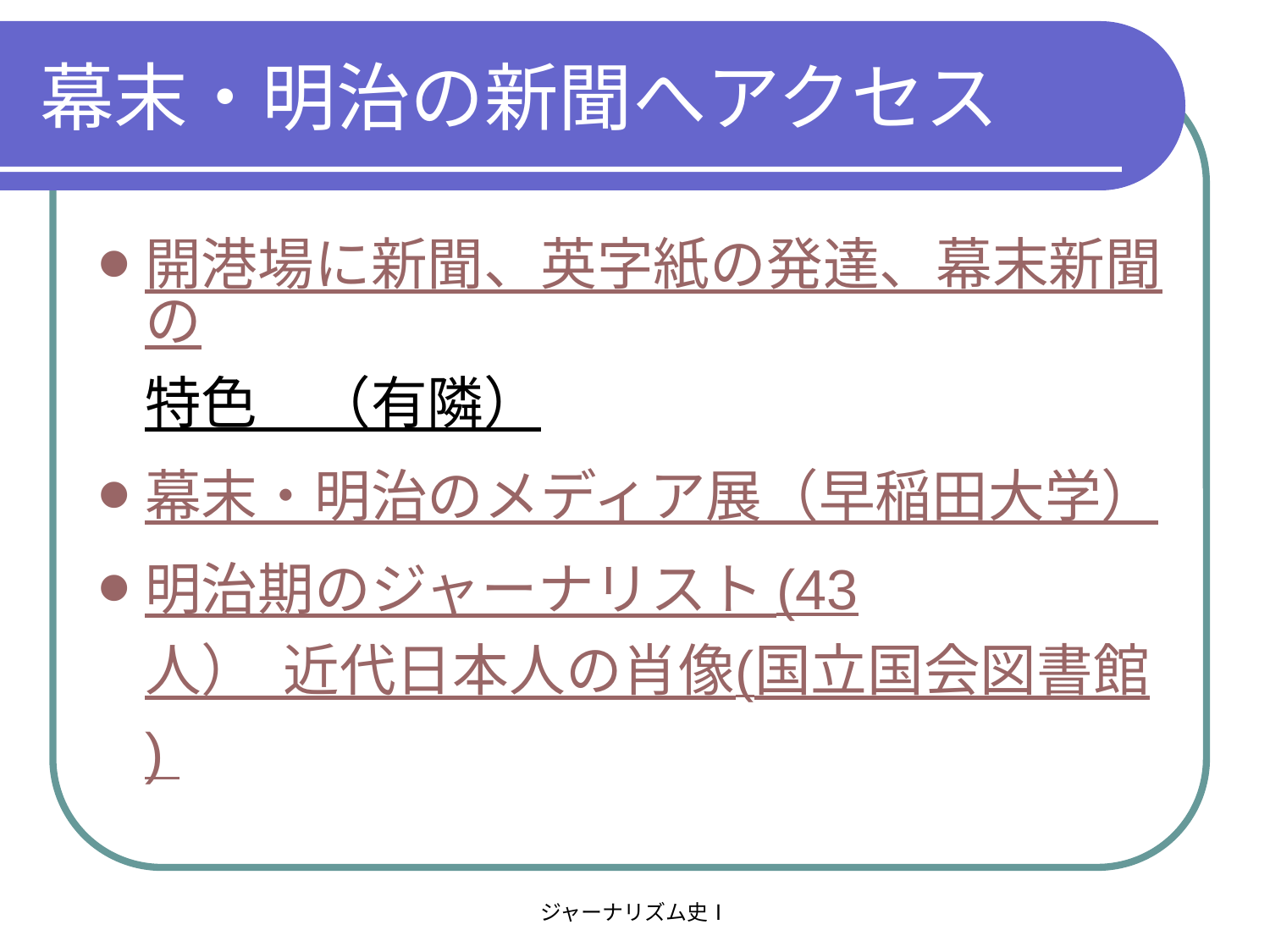

# 幕末・明治の新聞へアクセス
開港場に新聞、英字紙の発達、幕末新聞の特色　（有隣）
幕末・明治のメディア展（早稲田大学）
明治期のジャーナリスト (43人）  近代日本人の肖像(国立国会図書館)

ジャーナリズム史Ⅰ